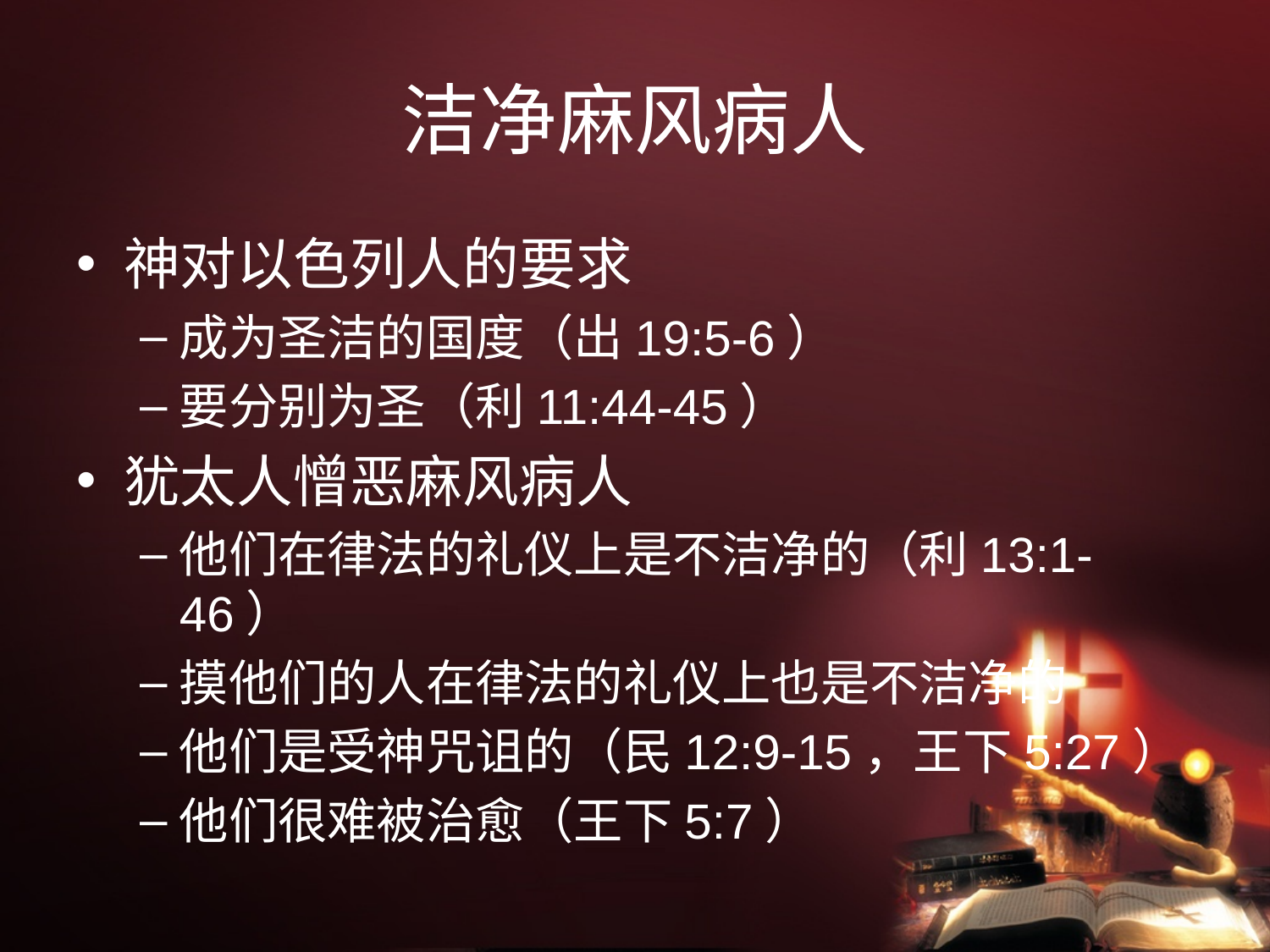

# 洁净麻风病人
神对以色列人的要求
成为圣洁的国度（出19:5-6）
要分别为圣（利11:44-45）
犹太人憎恶麻风病人
他们在律法的礼仪上是不洁净的（利13:1-46）
摸他们的人在律法的礼仪上也是不洁净的
他们是受神咒诅的（民12:9-15，王下5:27）
他们很难被治愈（王下5:7）